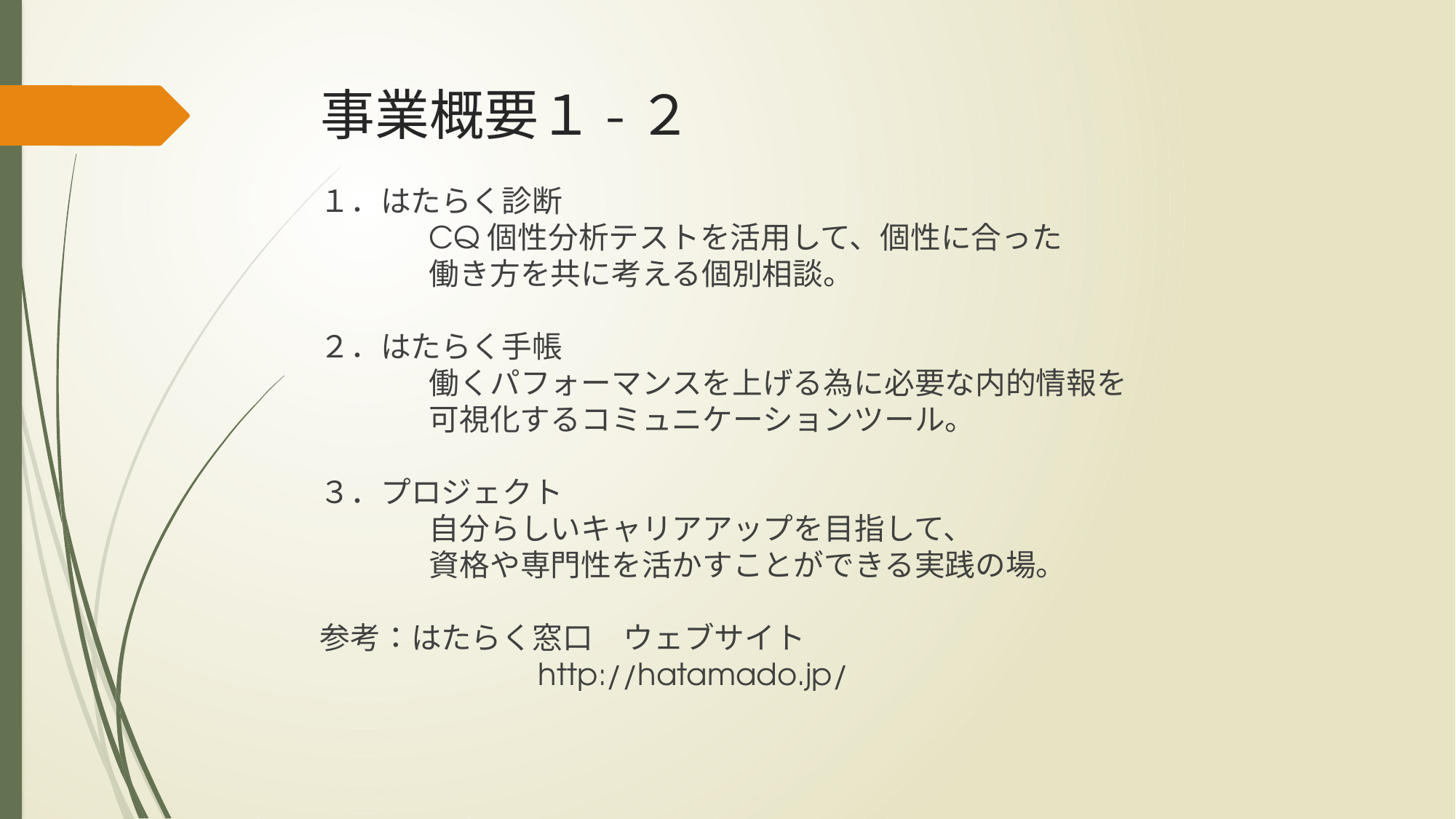

# 事業概要１-２
１．はたらく診断
	CQ個性分析テストを活用して、個性に合った
	働き方を共に考える個別相談。

２．はたらく手帳
	働くパフォーマンスを上げる為に必要な内的情報を
	可視化するコミュニケーションツール。

３．プロジェクト
	自分らしいキャリアアップを目指して、
	資格や専門性を活かすことができる実践の場。

参考：はたらく窓口　ウェブサイト
		http://hatamado.jp/